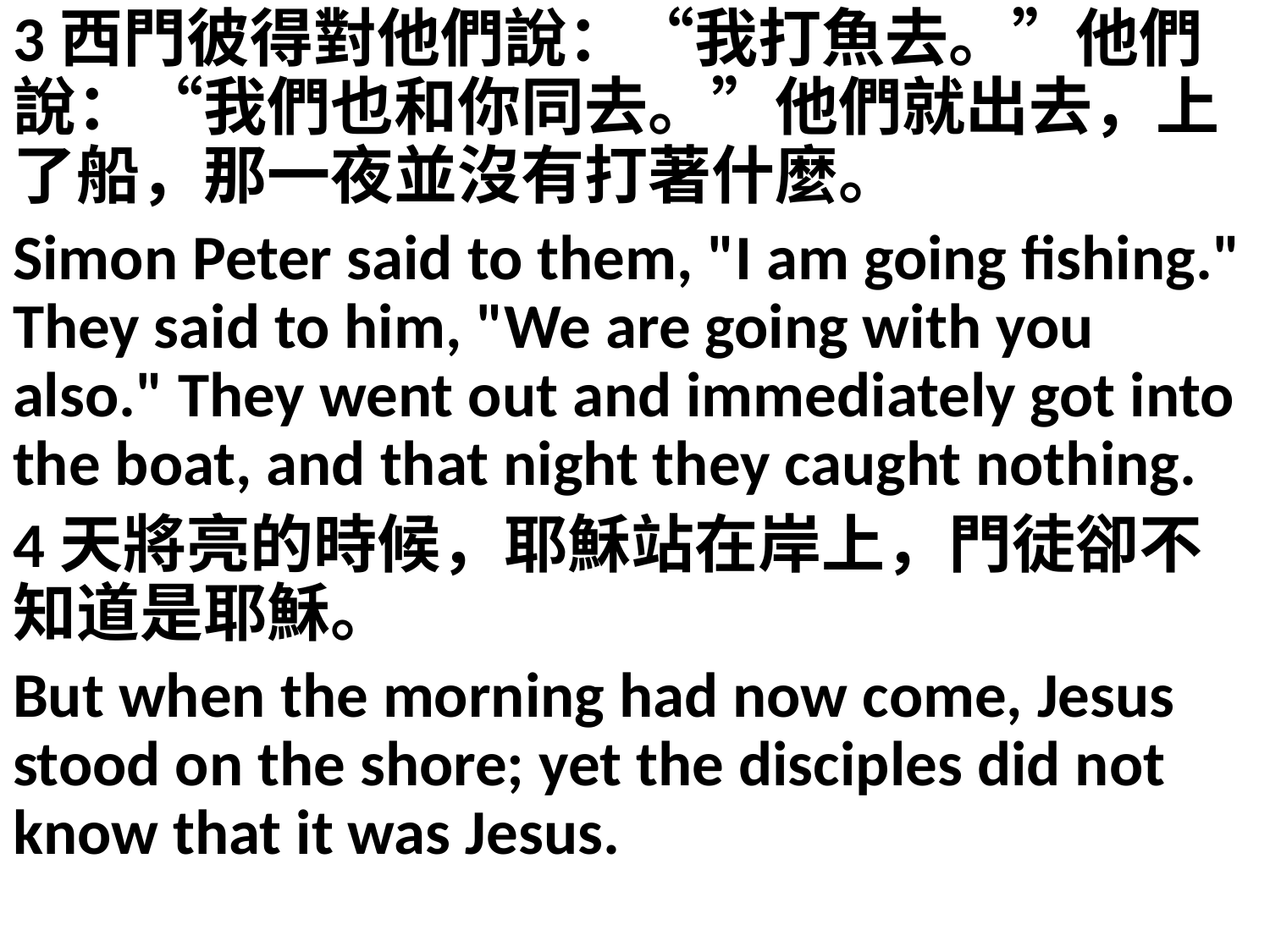

3西門彼得對他們說：“我打魚去。”他們說：“我們也和你同去。”他們就出去，上了船，那一夜並沒有打著什麼。
Simon Peter said to them, "I am going fishing." They said to him, "We are going with you also." They went out and immediately got into the boat, and that night they caught nothing.
4天將亮的時候，耶穌站在岸上，門徒卻不知道是耶穌。
But when the morning had now come, Jesus stood on the shore; yet the disciples did not know that it was Jesus.